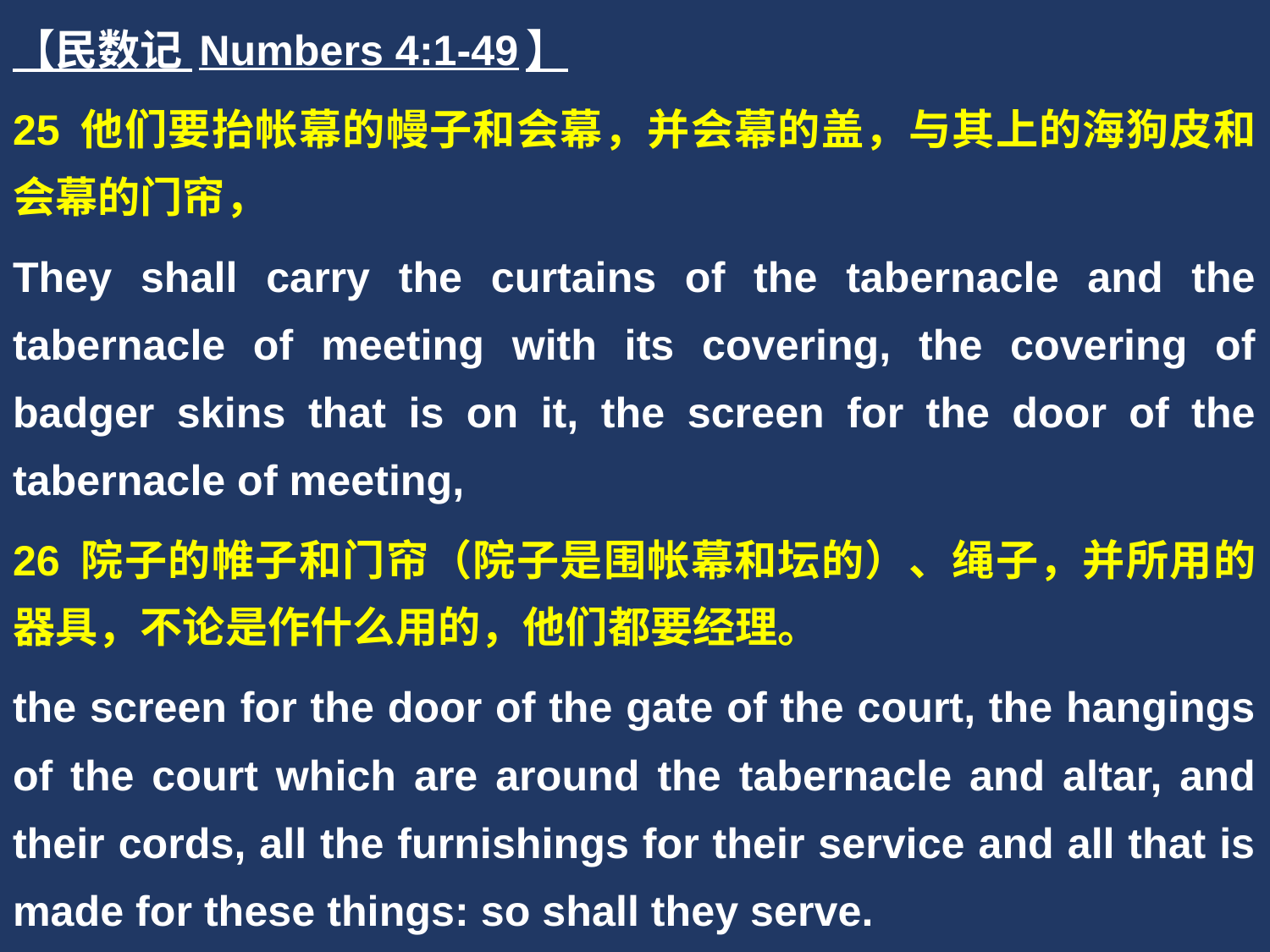

【民数记 Numbers 4:1-49】
25 他们要抬帐幕的幔子和会幕，并会幕的盖，与其上的海狗皮和会幕的门帘，
They shall carry the curtains of the tabernacle and the tabernacle of meeting with its covering, the covering of badger skins that is on it, the screen for the door of the tabernacle of meeting,
26 院子的帷子和门帘（院子是围帐幕和坛的）、绳子，并所用的器具，不论是作什么用的，他们都要经理。
the screen for the door of the gate of the court, the hangings of the court which are around the tabernacle and altar, and their cords, all the furnishings for their service and all that is made for these things: so shall they serve.